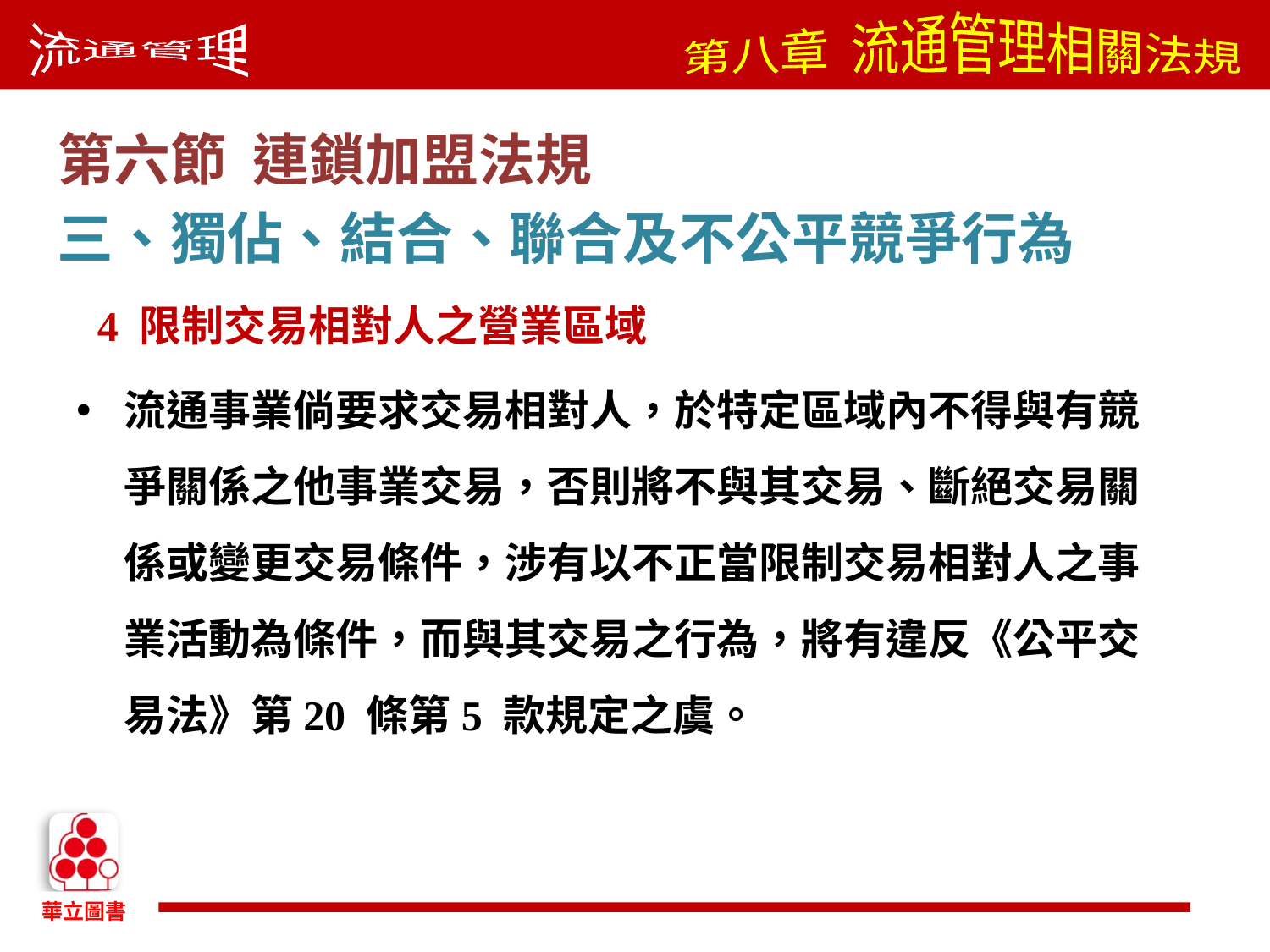

第六節  連鎖加盟法規
三、獨佔、結合、聯合及不公平競爭行為
  4 限制交易相對人之營業區域
流通事業倘要求交易相對人，於特定區域內不得與有競爭關係之他事業交易，否則將不與其交易、斷絕交易關係或變更交易條件，涉有以不正當限制交易相對人之事業活動為條件，而與其交易之行為，將有違反《公平交易法》第20 條第5 款規定之虞。